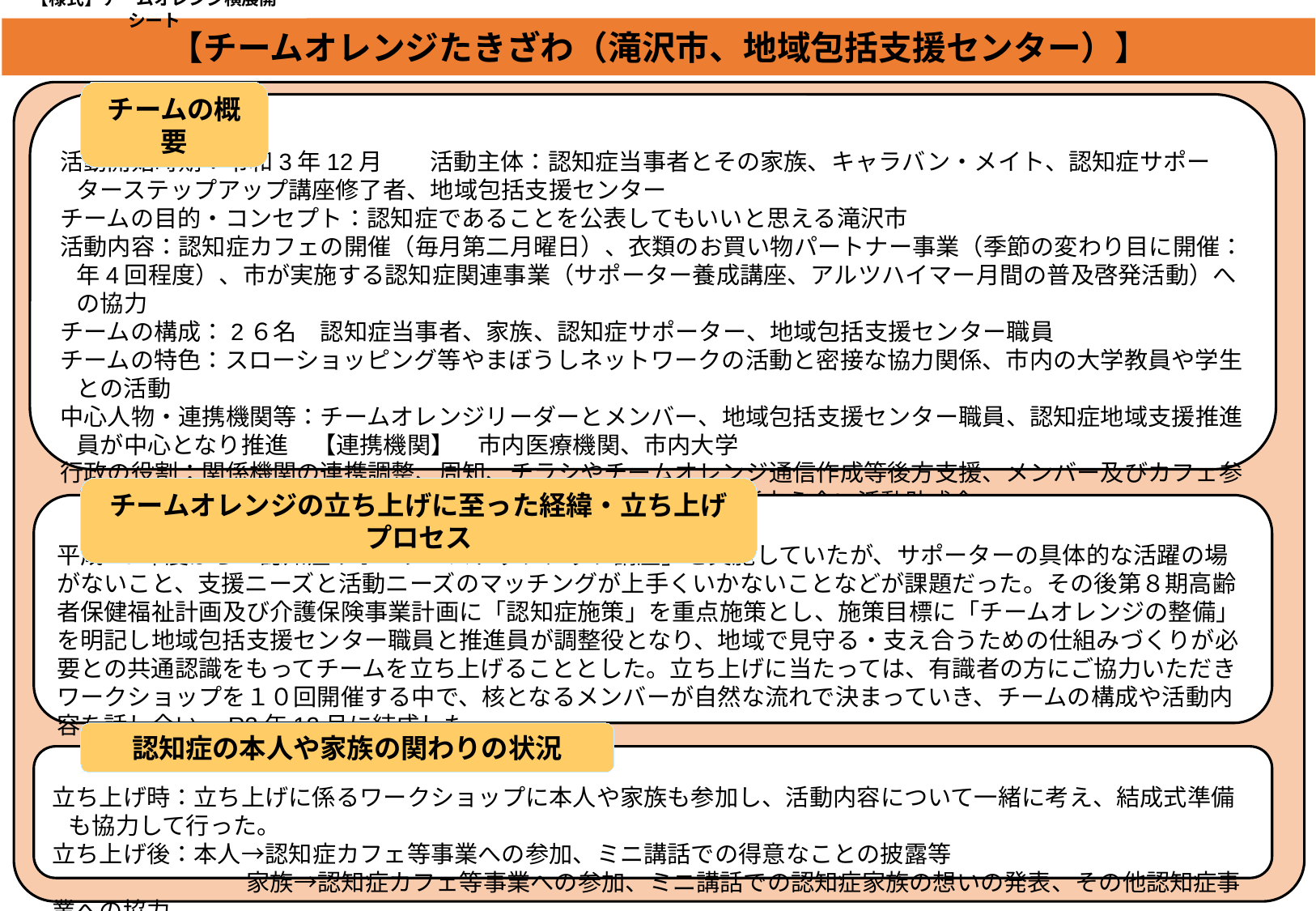

【様式】チームオレンジ横展開シート
【チームオレンジたきざわ（滝沢市、地域包括支援センター）】

チームの概要

活動開始時期：令和3年12月　　活動主体：認知症当事者とその家族、キャラバン・メイト、認知症サポーターステップアップ講座修了者、地域包括支援センター
チームの目的・コンセプト：認知症であることを公表してもいいと思える滝沢市
活動内容：認知症カフェの開催（毎月第二月曜日）、衣類のお買い物パートナー事業（季節の変わり目に開催：年4回程度）、市が実施する認知症関連事業（サポーター養成講座、アルツハイマー月間の普及啓発活動）への協力
チームの構成：2６名　認知症当事者、家族、認知症サポーター、地域包括支援センター職員
チームの特色：スローショッピング等やまぼうしネットワークの活動と密接な協力関係、市内の大学教員や学生との活動
中心人物・連携機関等：チームオレンジリーダーとメンバー、地域包括支援センター職員、認知症地域支援推進員が中心となり推進　【連携機関】　市内医療機関、市内大学
行政の役割：関係機関の連携調整、周知、チラシやチームオレンジ通信作成等後方支援、メンバー及びカフェ参加者等の名簿管理　　　財源：認知症カフェ参加者会費、ご近所支え合い活動助成金
チームオレンジの立ち上げに至った経緯・立ち上げプロセス

平成29年度から「認知症サポーターステップアップ講座」を実施していたが、サポーターの具体的な活躍の場がないこと、支援ニーズと活動ニーズのマッチングが上手くいかないことなどが課題だった。その後第８期高齢者保健福祉計画及び介護保険事業計画に「認知症施策」を重点施策とし、施策目標に「チームオレンジの整備」を明記し地域包括支援センター職員と推進員が調整役となり、地域で見守る・支え合うための仕組みづくりが必要との共通認識をもってチームを立ち上げることとした。立ち上げに当たっては、有識者の方にご協力いただきワークショップを１０回開催する中で、核となるメンバーが自然な流れで決まっていき、チームの構成や活動内容を話し合い、R3年12月に結成した。
認知症の本人や家族の関わりの状況

立ち上げ時：立ち上げに係るワークショップに本人や家族も参加し、活動内容について一緒に考え、結成式準備も協力して行った。
立ち上げ後：本人→認知症カフェ等事業への参加、ミニ講話での得意なことの披露等
　　　　　　　　 家族→認知症カフェ等事業への参加、ミニ講話での認知症家族の想いの発表、その他認知症事業への協力。